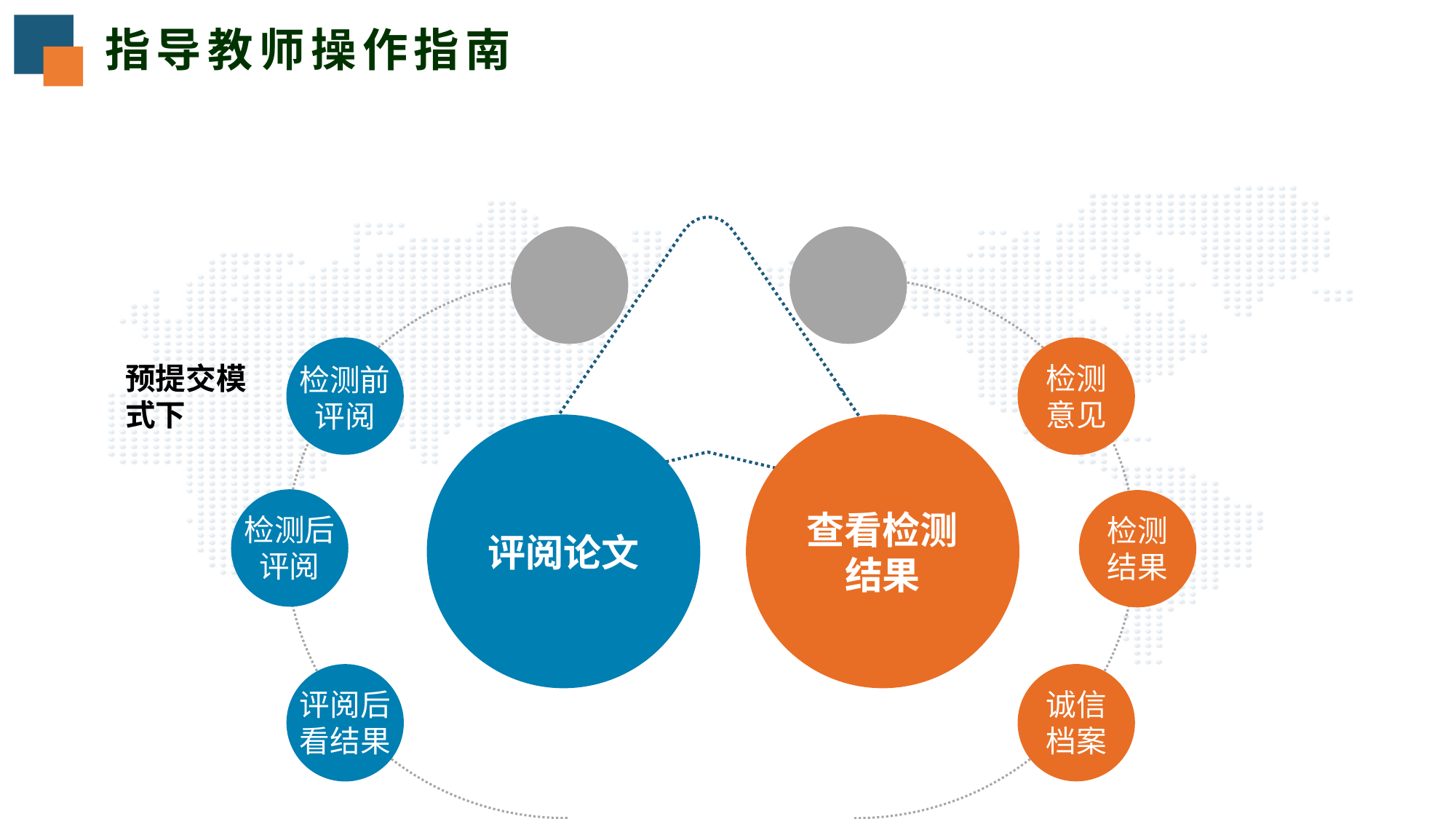

指导教师操作指南

检测前评阅

检测意见
预提交模式下
评阅论文
查看检测结果

检测后评阅

检测结果

诚信档案

评阅后看结果